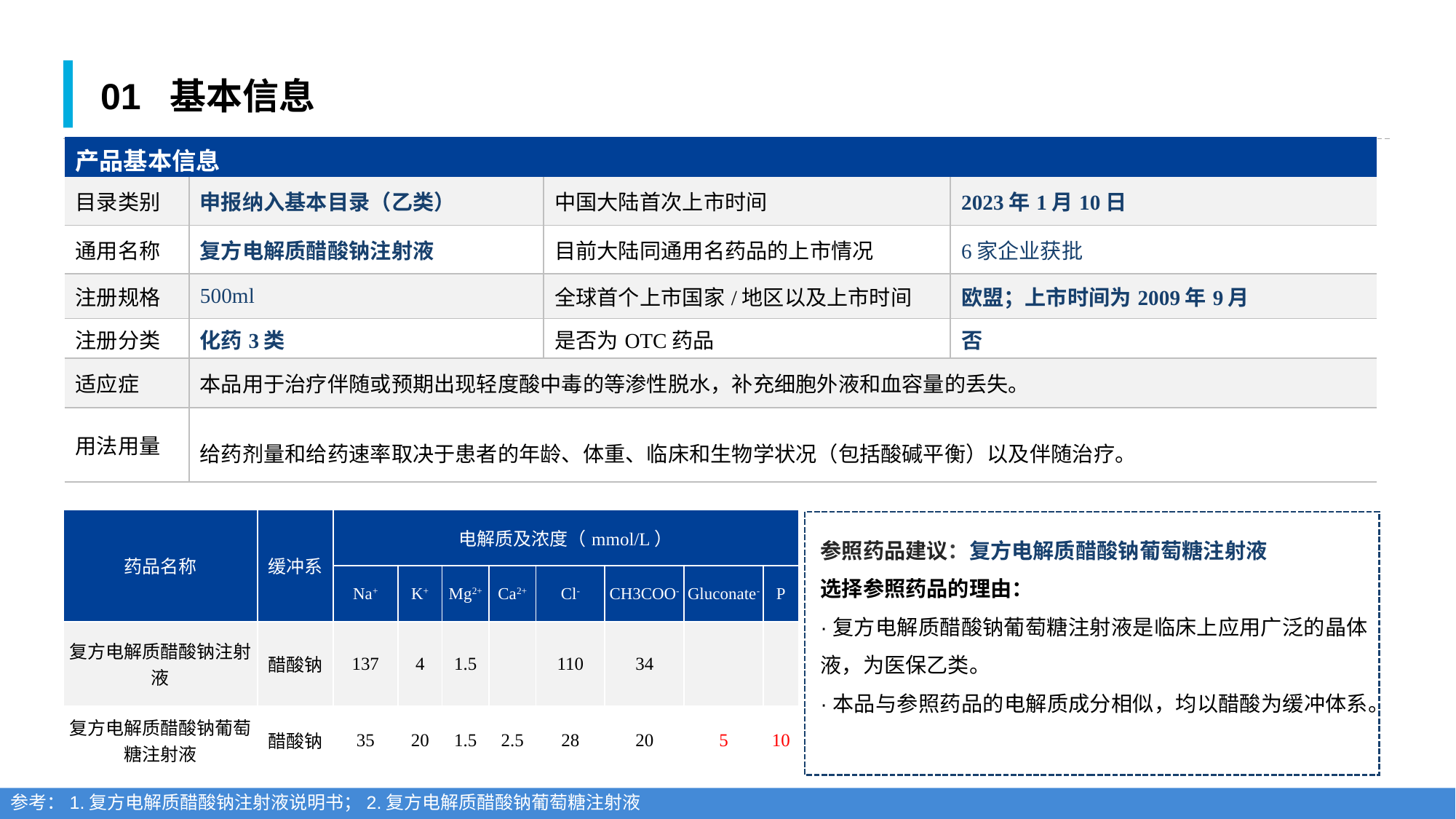

01  基本信息
| 产品基本信息 |  |  |  |
| --- | --- | --- | --- |
| 目录类别 | 申报纳入基本目录（乙类） | 中国大陆首次上市时间 | 2023年1月10日 |
| 通用名称 | 复方电解质醋酸钠注射液 | 目前大陆同通用名药品的上市情况 | 6家企业获批 |
| 注册规格 | 500ml | 全球首个上市国家/地区以及上市时间 | 欧盟；上市时间为2009年9月 |
| 注册分类 | 化药3类 | 是否为OTC药品 | 否 |
| 适应症 | 本品用于治疗伴随或预期出现轻度酸中毒的等渗性脱水，补充细胞外液和血容量的丢失。 |  |  |
| 用法用量 | 给药剂量和给药速率取决于患者的年龄、体重、临床和生物学状况（包括酸碱平衡）以及伴随治疗。 |  |  |
| 药品名称 | 缓冲系 | 电解质及浓度（mmol/L） |  |  |  |  |  |  |  |
| --- | --- | --- | --- | --- | --- | --- | --- | --- | --- |
|  |  | Na+ | K+ | Mg2+ | Ca2+ | Cl- | CH3COO- | Gluconate- | P |
| 复方电解质醋酸钠注射液 | 醋酸钠 | 137 | 4 | 1.5 |  | 110 | 34 |  |  |
| 复方电解质醋酸钠葡萄糖注射液 | 醋酸钠 | 35 | 20 | 1.5 | 2.5 | 28 | 20 | 5 | 10 |

参照药品建议：复方电解质醋酸钠葡萄糖注射液
选择参照药品的理由：
·复方电解质醋酸钠葡萄糖注射液是临床上应用广泛的晶体液，为医保乙类。
·本品与参照药品的电解质成分相似，均以醋酸为缓冲体系。

参考：1.复方电解质醋酸钠注射液说明书；2.复方电解质醋酸钠葡萄糖注射液